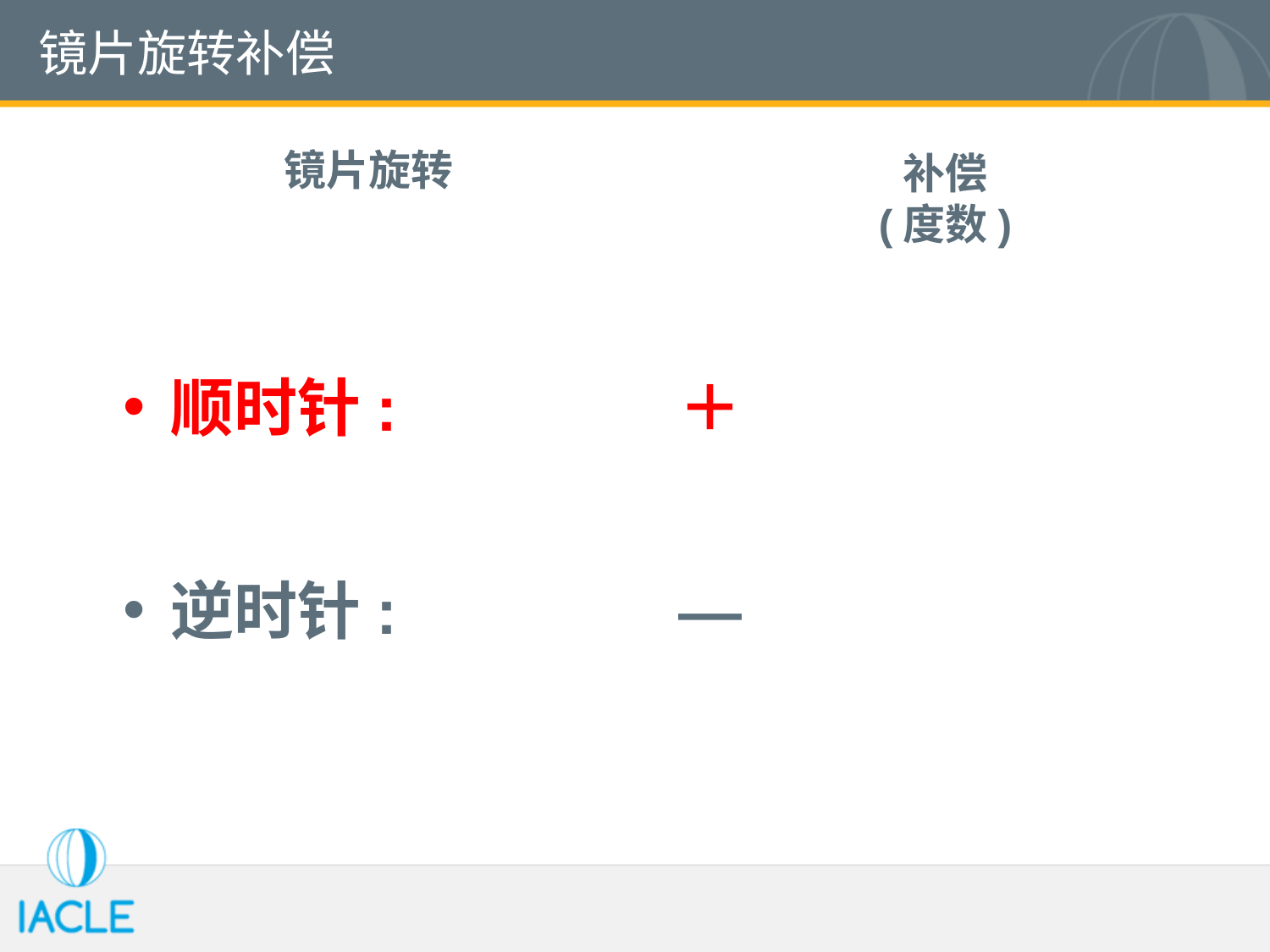

镜片旋转补偿
镜片旋转
补偿
(度数)
顺时针:			＋
逆时针:			—